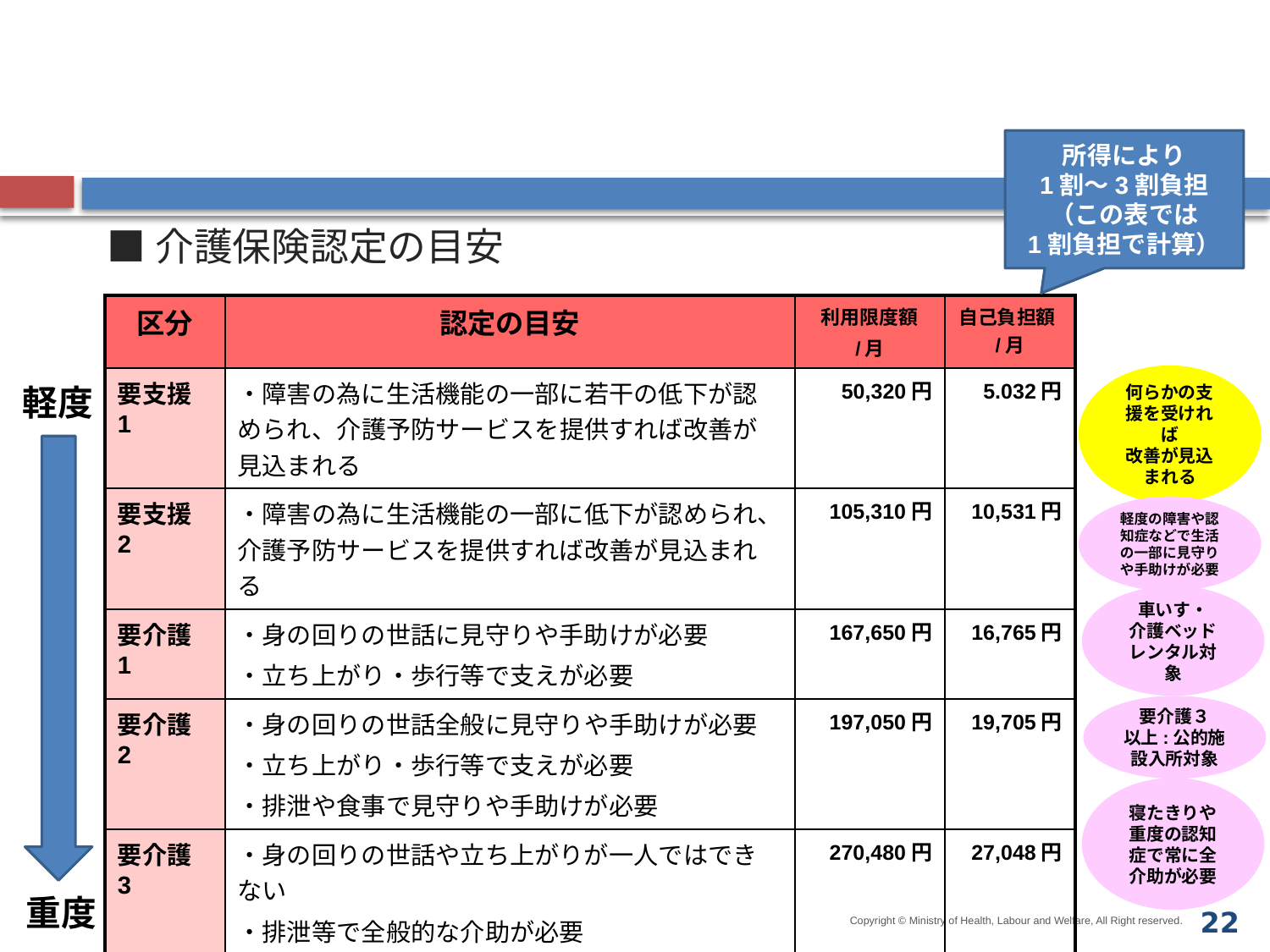

所得により
1割～3割負担
（この表では
1割負担で計算）
■介護保険認定の目安
| 区分 | 認定の目安 | 利用限度額 /月 | 自己負担額/月 |
| --- | --- | --- | --- |
| 要支援1 | ・障害の為に生活機能の一部に若干の低下が認められ、介護予防サービスを提供すれば改善が見込まれる | 50,320円 | 5.032円 |
| 要支援2 | ・障害の為に生活機能の一部に低下が認められ、介護予防サービスを提供すれば改善が見込まれる | 105,310円 | 10,531円 |
| 要介護1 | ・身の回りの世話に見守りや手助けが必要 ・立ち上がり・歩行等で支えが必要 | 167,650円 | 16,765円 |
| 要介護2 | ・身の回りの世話全般に見守りや手助けが必要 ・立ち上がり・歩行等で支えが必要 ・排泄や食事で見守りや手助けが必要 | 197,050円 | 19,705円 |
| 要介護3 | ・身の回りの世話や立ち上がりが一人ではできない ・排泄等で全般的な介助が必要 | 270,480円 | 27,048円 |
| 要介護4 | ・日常生活を営む機能がかなり低下しており、全面的な介助が必要な場合が多い。問題行動や理解低下も | 309,380円 | 30,938円 |
| 要介護5 | ・日常生活を営む機能が著しく低下しており、全面的な介助が必要/・多くの問題行動や全般的な理解低下も | 362,170円 | 36,217円 |
何らかの支援を受ければ
改善が見込まれる
軽度
軽度の障害や認知症などで生活の一部に見守りや手助けが必要
車いす・
介護ベッド
レンタル対象

要介護３
以上:公的施設入所対象
寝たきりや重度の認知症で常に全介助が必要
重度
22